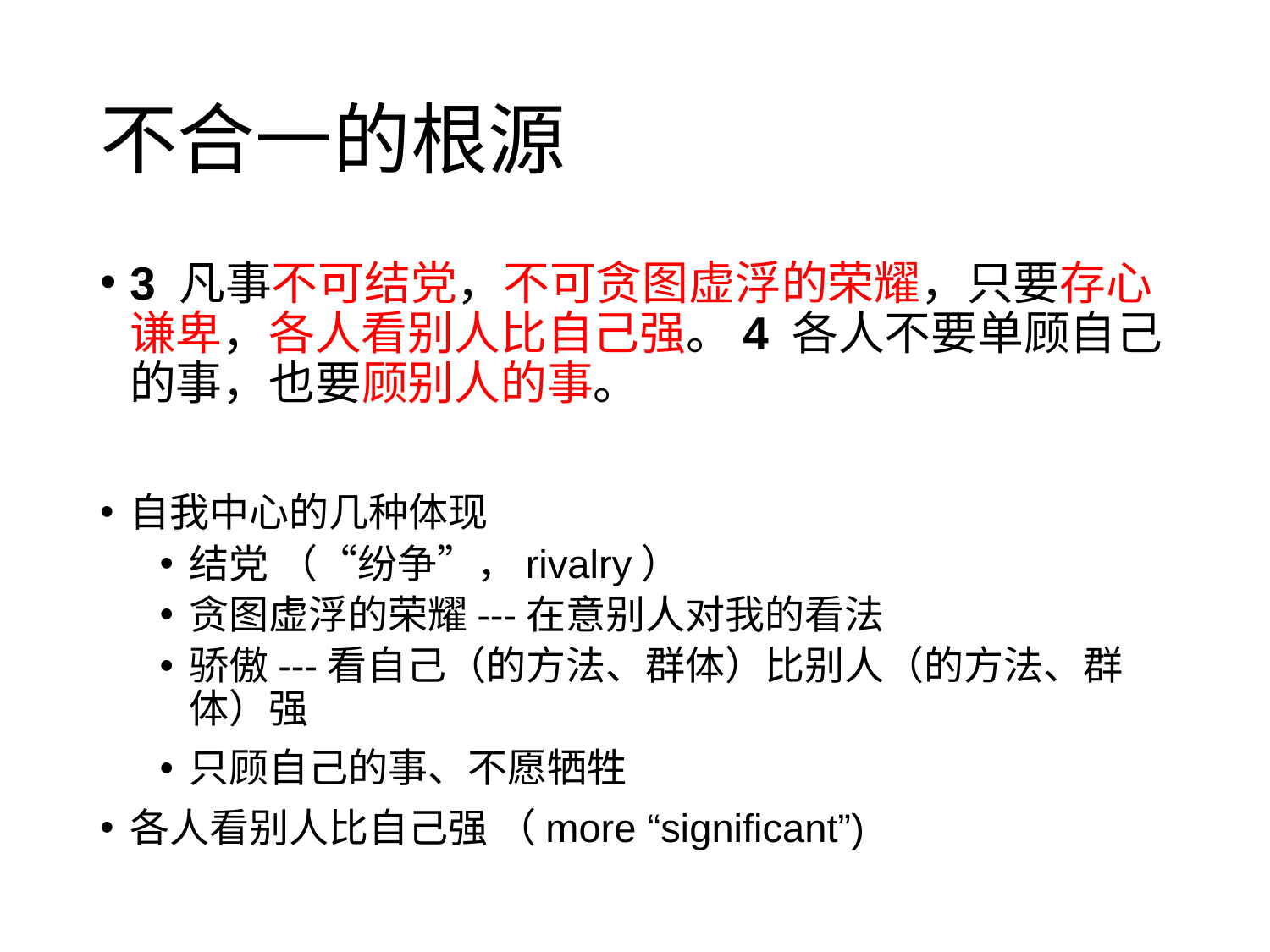

# 不合一的根源
3 凡事不可结党，不可贪图虚浮的荣耀，只要存心谦卑，各人看别人比自己强。4 各人不要单顾自己的事，也要顾别人的事。

自我中心的几种体现
结党 （“纷争”，rivalry）
贪图虚浮的荣耀---在意别人对我的看法
骄傲---看自己（的方法、群体）比别人（的方法、群体）强
只顾自己的事、不愿牺牲
各人看别人比自己强 （more “significant”)